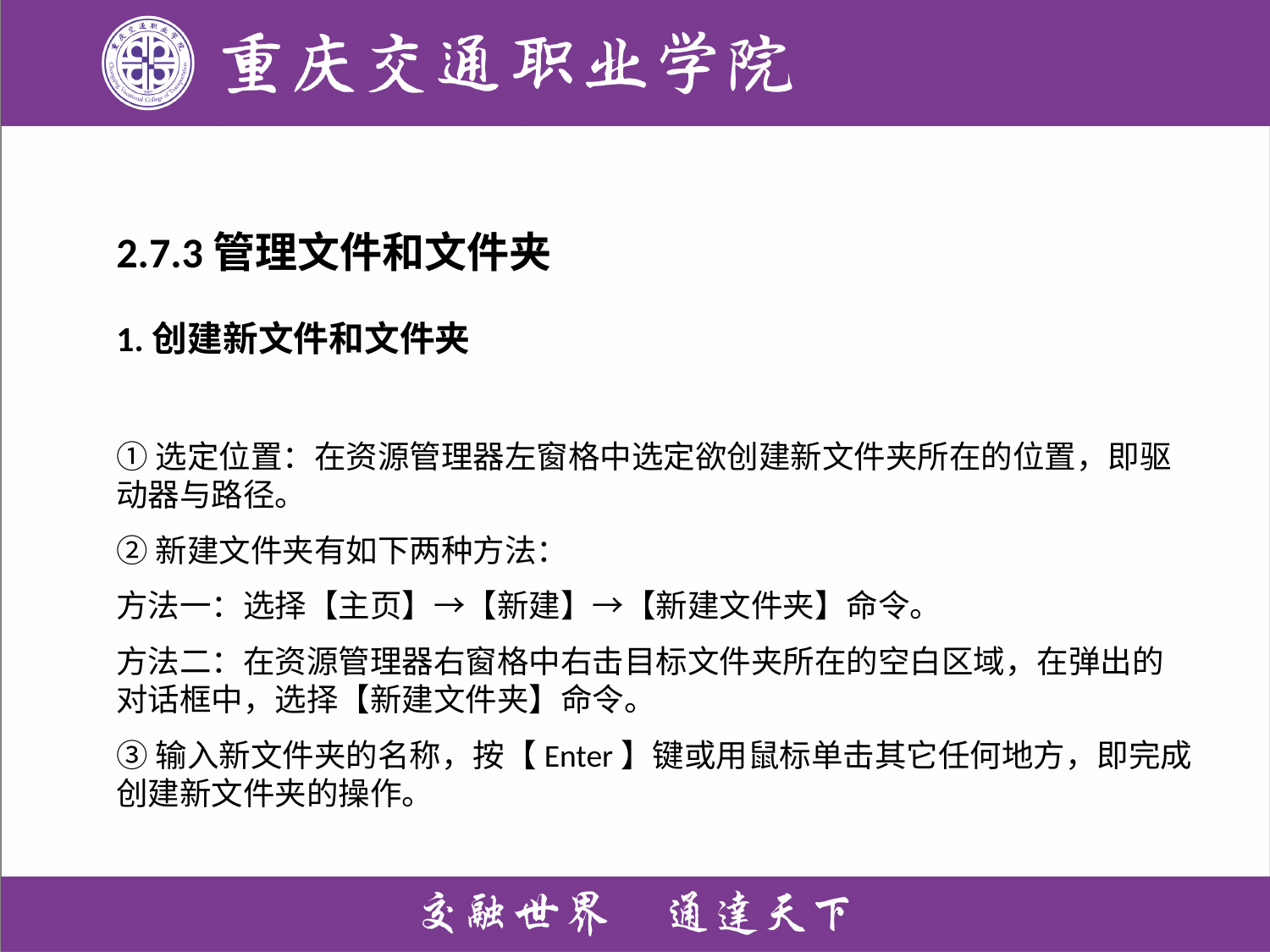

2.7.3管理文件和文件夹
1.创建新文件和文件夹

①选定位置：在资源管理器左窗格中选定欲创建新文件夹所在的位置，即驱动器与路径。
②新建文件夹有如下两种方法：
方法一：选择【主页】→【新建】→【新建文件夹】命令。
方法二：在资源管理器右窗格中右击目标文件夹所在的空白区域，在弹出的对话框中，选择【新建文件夹】命令。
③输入新文件夹的名称，按【Enter】键或用鼠标单击其它任何地方，即完成创建新文件夹的操作。